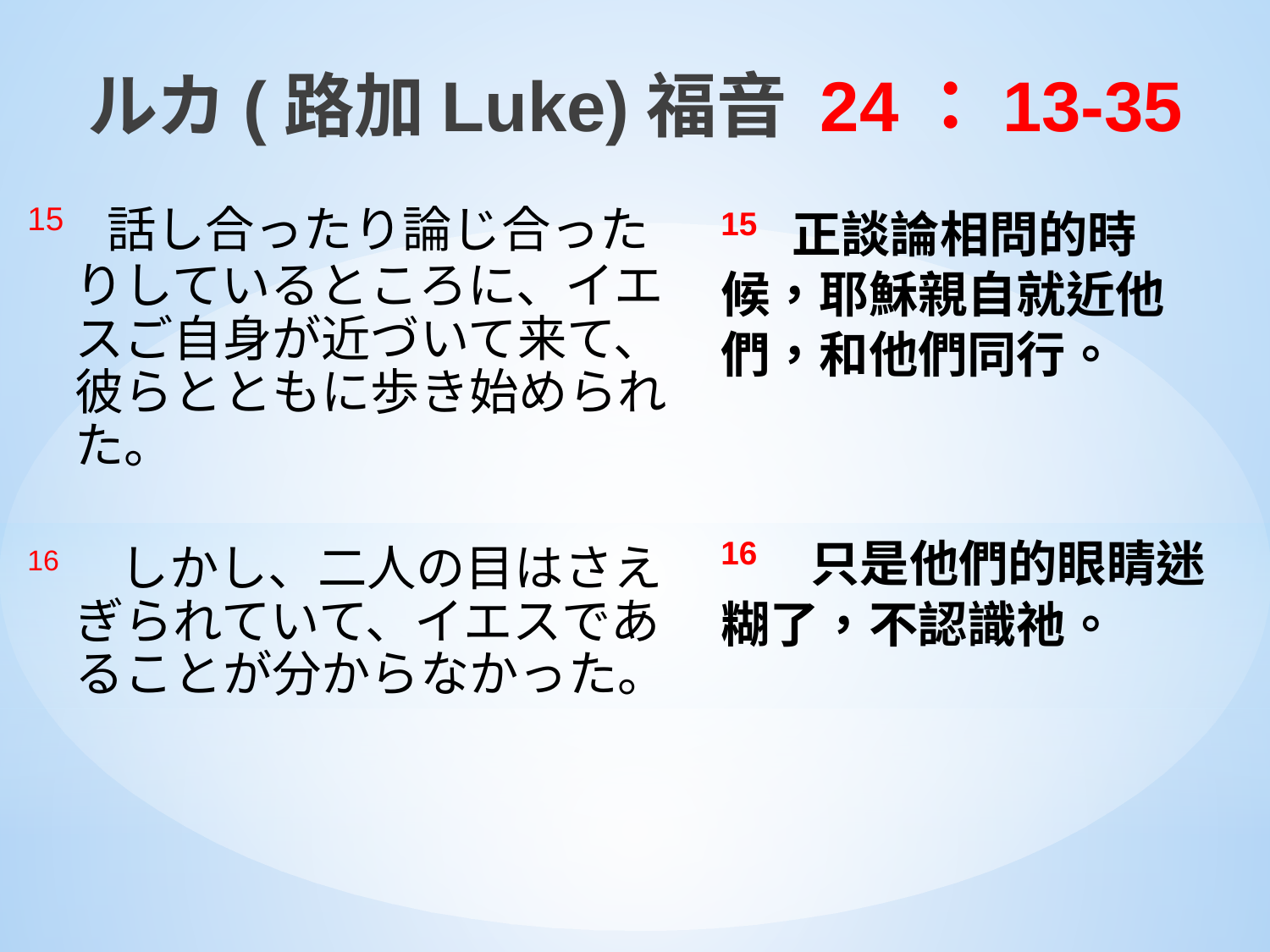

ルカ(路加Luke)福音 24：13-35
15  話し合ったり論じ合ったりしているところに、イエスご自身が近づいて来て、彼らとともに歩き始められた。
16　しかし、二人の目はさえぎられていて、イエスであることが分からなかった。

15  正談論相問的時候，耶穌親自就近他們，和他們同行。
16　 只是他們的眼睛迷糊了，不認識祂。